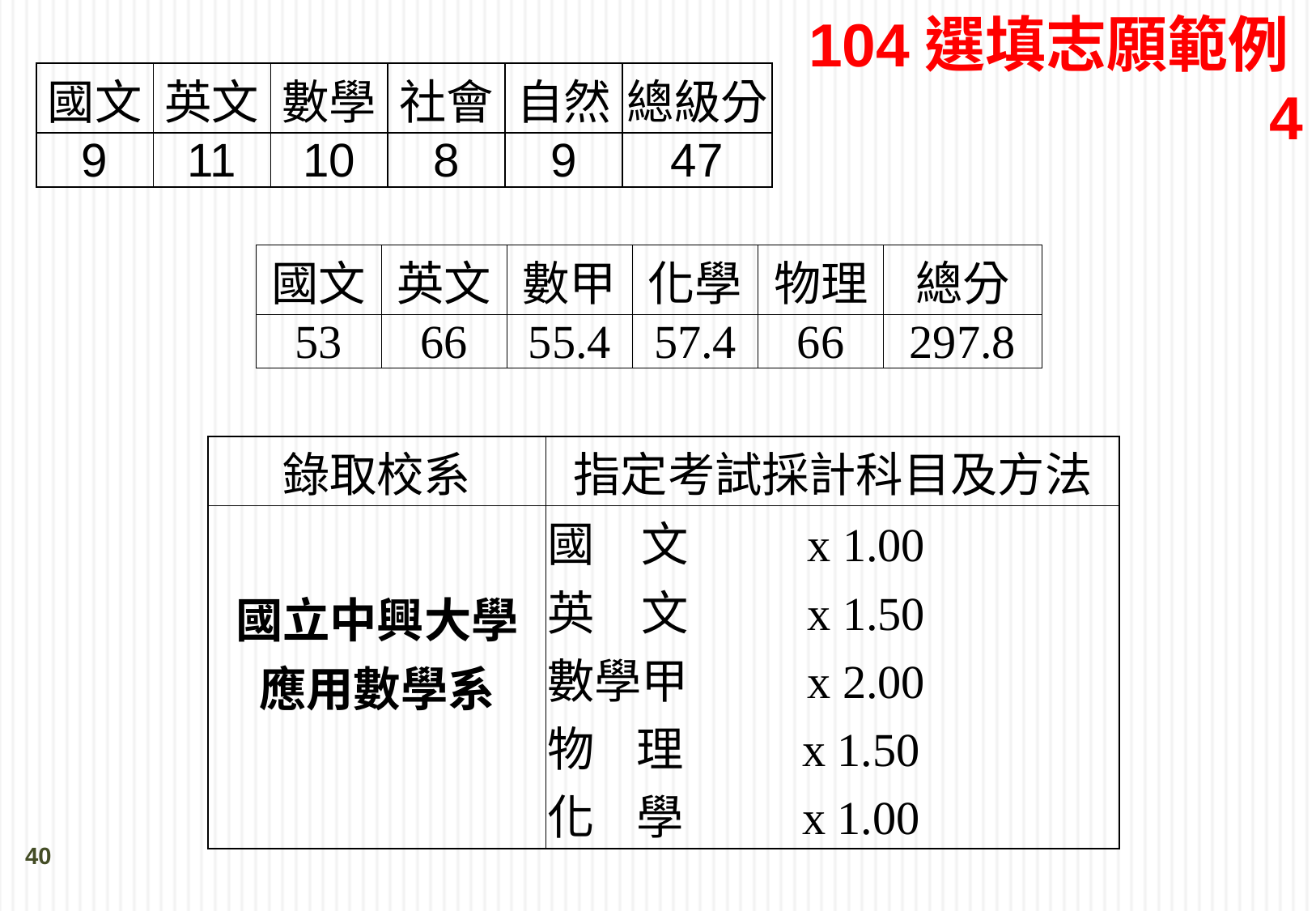

104選填志願範例4
| 國文 | 英文 | 數學 | 社會 | 自然 | 總級分 |
| --- | --- | --- | --- | --- | --- |
| 9 | 11 | 10 | 8 | 9 | 47 |
| 國文 | 英文 | 數甲 | 化學 | 物理 | 總分 |
| --- | --- | --- | --- | --- | --- |
| 53 | 66 | 55.4 | 57.4 | 66 | 297.8 |
| 錄取校系 | 指定考試採計科目及方法 |
| --- | --- |
| 國立中興大學 應用數學系 | 國　文　　 x 1.00 英　文　　 x 1.50 數學甲　　 x 2.00 物 理　　 x 1.50 化 學　　 x 1.00 |
40